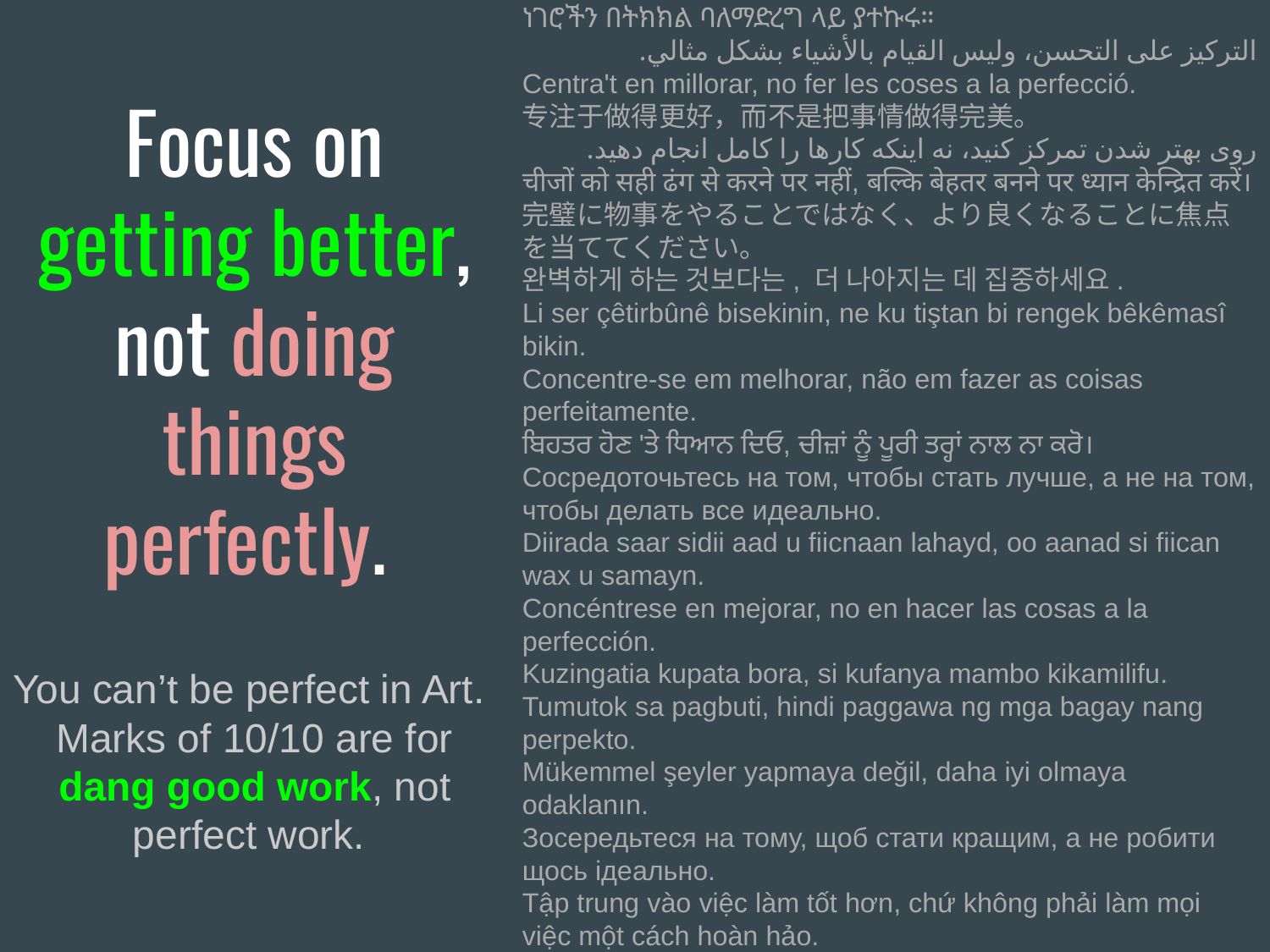

Focus on getting better, not doing things perfectly.

You can’t be perfect in Art.
Marks of 10/10 are for dang good work, not perfect work.
ነገሮችን በትክክል ባለማድረግ ላይ ያተኩሩ።
التركيز على التحسن، وليس القيام بالأشياء بشكل مثالي.
Centra't en millorar, no fer les coses a la perfecció.
专注于做得更好，而不是把事情做得完美。
روی بهتر شدن تمرکز کنید، نه اینکه کارها را کامل انجام دهید.
चीजों को सही ढंग से करने पर नहीं, बल्कि बेहतर बनने पर ध्यान केन्द्रित करें।
完璧に物事をやることではなく、より良くなることに焦点を当ててください。
완벽하게 하는 것보다는, 더 나아지는 데 집중하세요.
Li ser çêtirbûnê bisekinin, ne ku tiştan bi rengek bêkêmasî bikin.
Concentre-se em melhorar, não em fazer as coisas perfeitamente.
ਬਿਹਤਰ ਹੋਣ 'ਤੇ ਧਿਆਨ ਦਿਓ, ਚੀਜ਼ਾਂ ਨੂੰ ਪੂਰੀ ਤਰ੍ਹਾਂ ਨਾਲ ਨਾ ਕਰੋ।
Сосредоточьтесь на том, чтобы стать лучше, а не на том, чтобы делать все идеально.
Diirada saar sidii aad u fiicnaan lahayd, oo aanad si fiican wax u samayn.
Concéntrese en mejorar, no en hacer las cosas a la perfección.
Kuzingatia kupata bora, si kufanya mambo kikamilifu.
Tumutok sa pagbuti, hindi paggawa ng mga bagay nang perpekto.
Mükemmel şeyler yapmaya değil, daha iyi olmaya odaklanın.
Зосередьтеся на тому, щоб стати кращим, а не робити щось ідеально.
Tập trung vào việc làm tốt hơn, chứ không phải làm mọi việc một cách hoàn hảo.